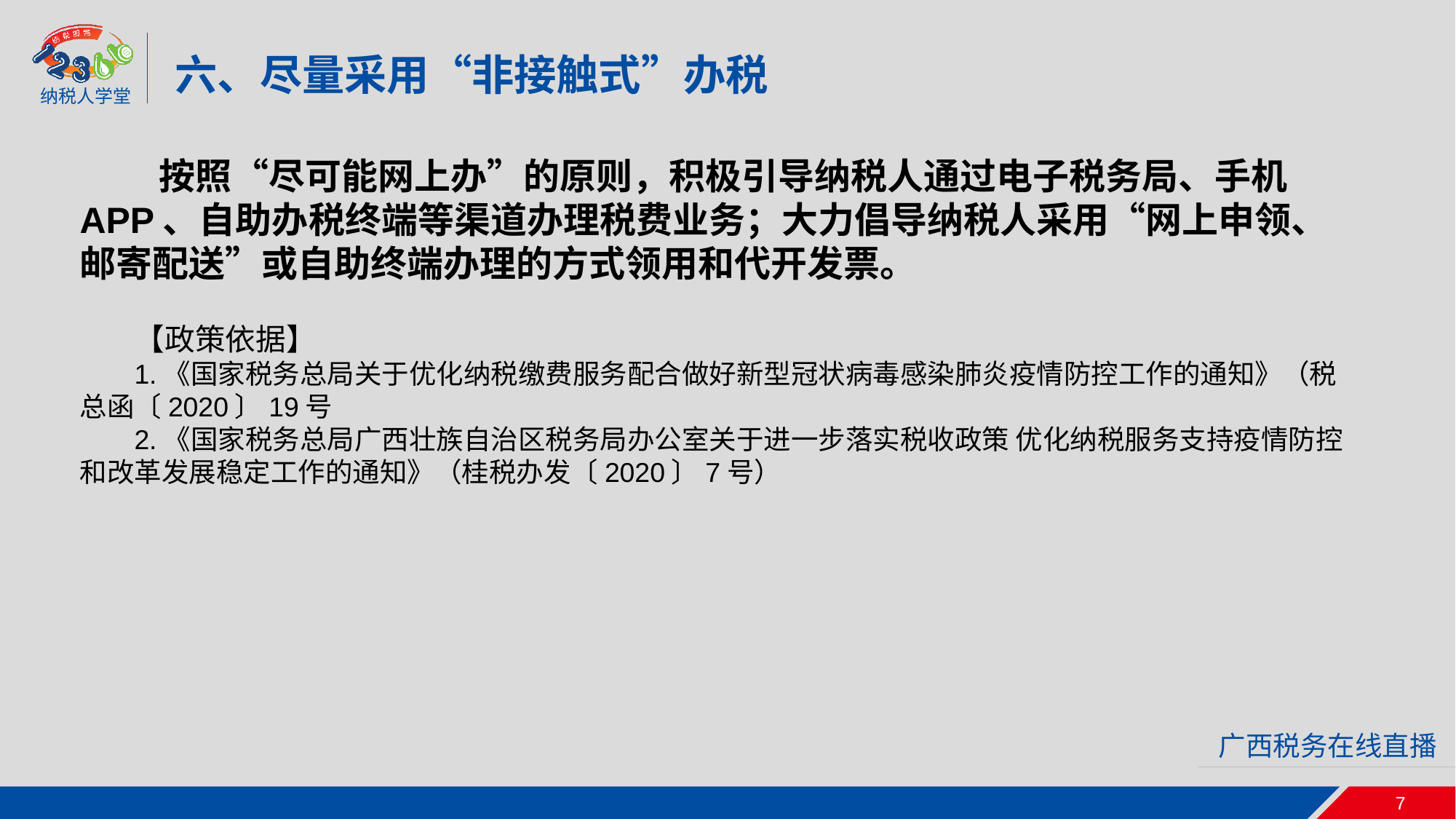

六、尽量采用“非接触式”办税
  按照“尽可能网上办”的原则，积极引导纳税人通过电子税务局、手机APP、自助办税终端等渠道办理税费业务；大力倡导纳税人采用“网上申领、邮寄配送”或自助终端办理的方式领用和代开发票。

【政策依据】
1.《国家税务总局关于优化纳税缴费服务配合做好新型冠状病毒感染肺炎疫情防控工作的通知》（税总函〔2020〕19号
2.《国家税务总局广西壮族自治区税务局办公室关于进一步落实税收政策 优化纳税服务支持疫情防控和改革发展稳定工作的通知》（桂税办发〔2020〕7号）